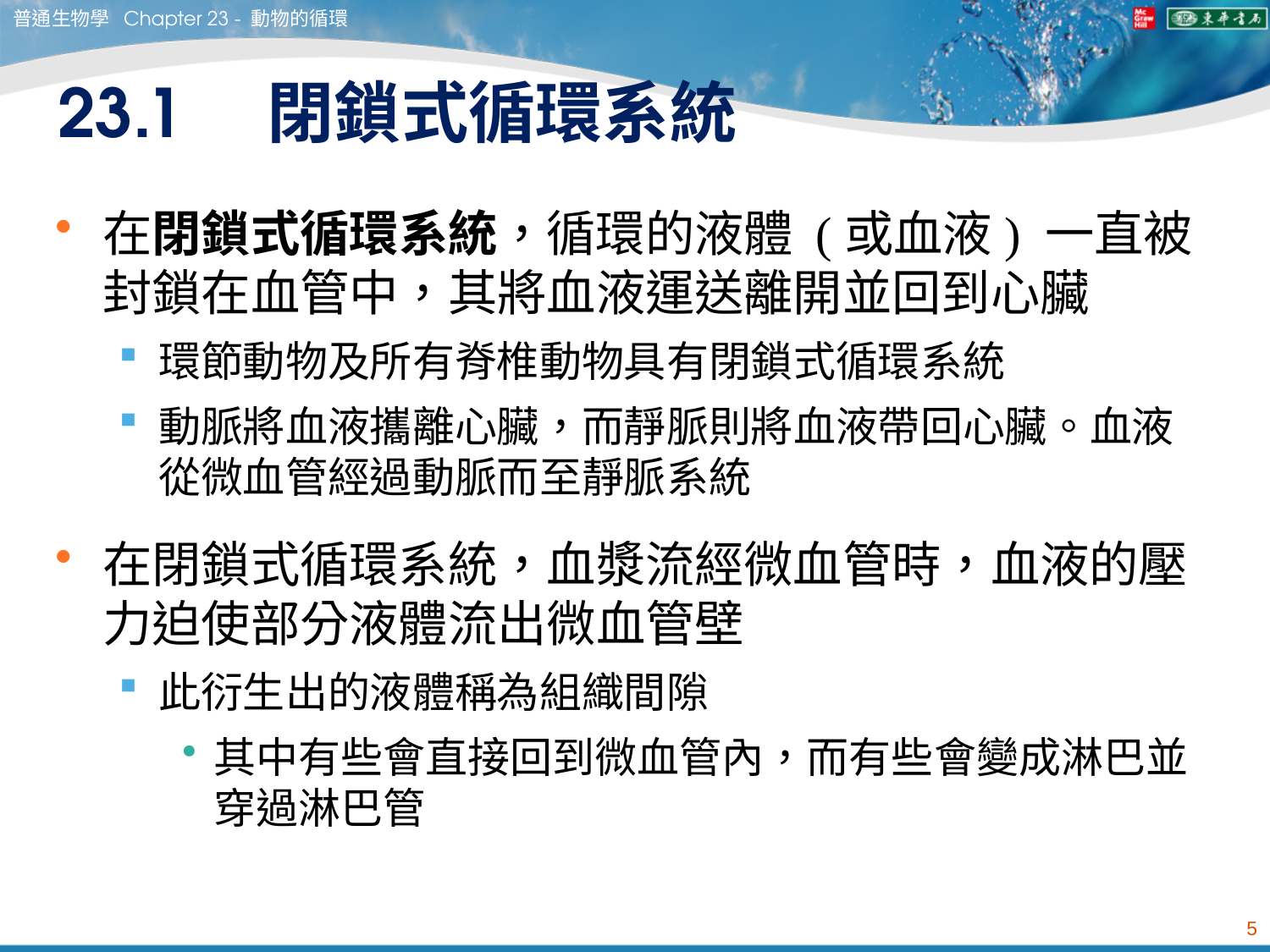

普通生物學  Chapter 23 - 動物的循環
# 23.1　閉鎖式循環系統
在閉鎖式循環系統，循環的液體 (或血液) 一直被封鎖在血管中，其將血液運送離開並回到心臟
環節動物及所有脊椎動物具有閉鎖式循環系統
動脈將血液攜離心臟，而靜脈則將血液帶回心臟。血液從微血管經過動脈而至靜脈系統
在閉鎖式循環系統，血漿流經微血管時，血液的壓力迫使部分液體流出微血管壁
此衍生出的液體稱為組織間隙
其中有些會直接回到微血管內，而有些會變成淋巴並穿過淋巴管
5